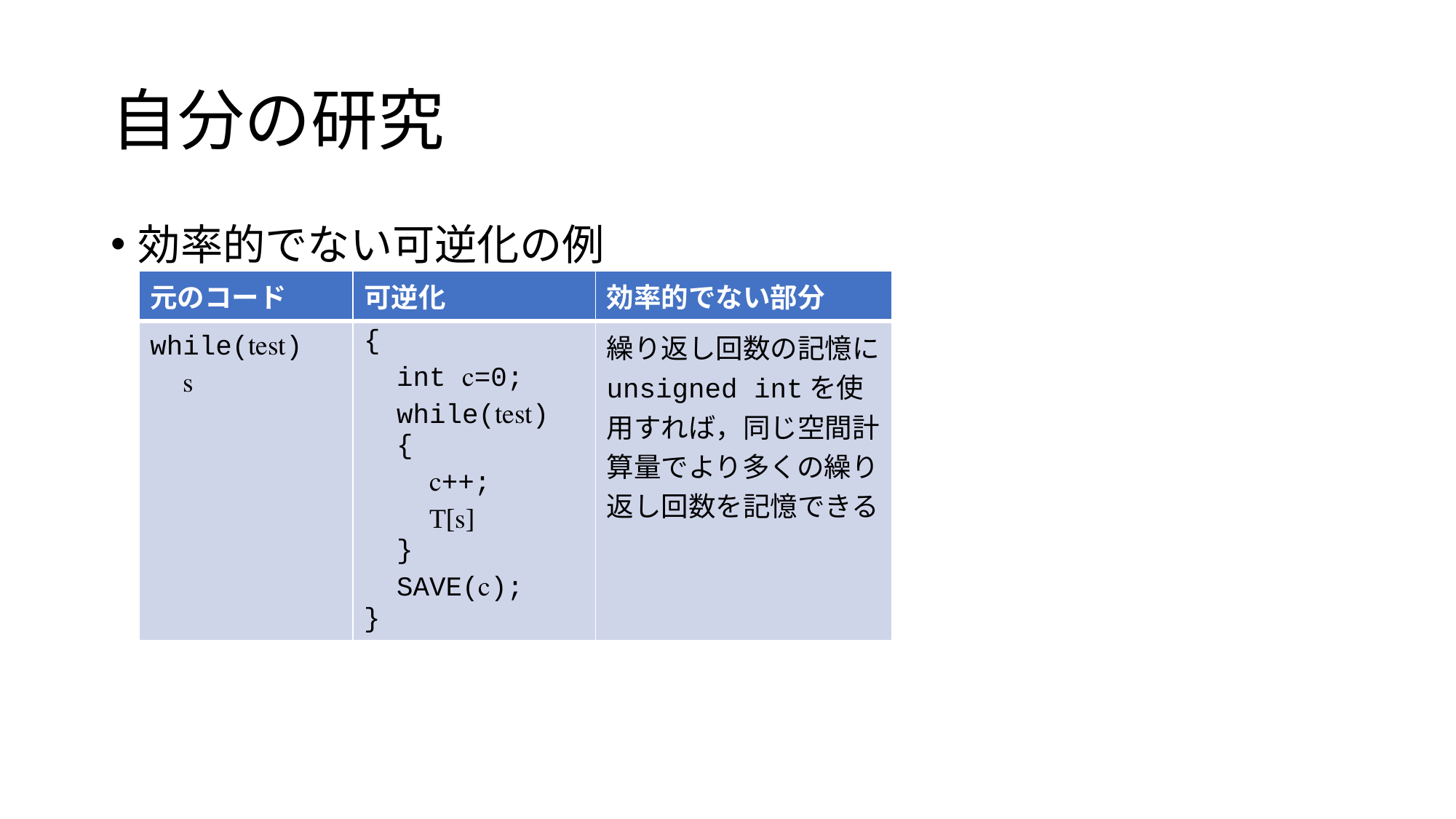

# 自分の研究
効率的でない可逆化の例
| 元のコード | 可逆化 | 効率的でない部分 |
| --- | --- | --- |
| while(test) s | { int c=0; while(test) { c++; T[s] } SAVE(c); } | 繰り返し回数の記憶にunsigned intを使用すれば，同じ空間計算量でより多くの繰り返し回数を記憶できる |